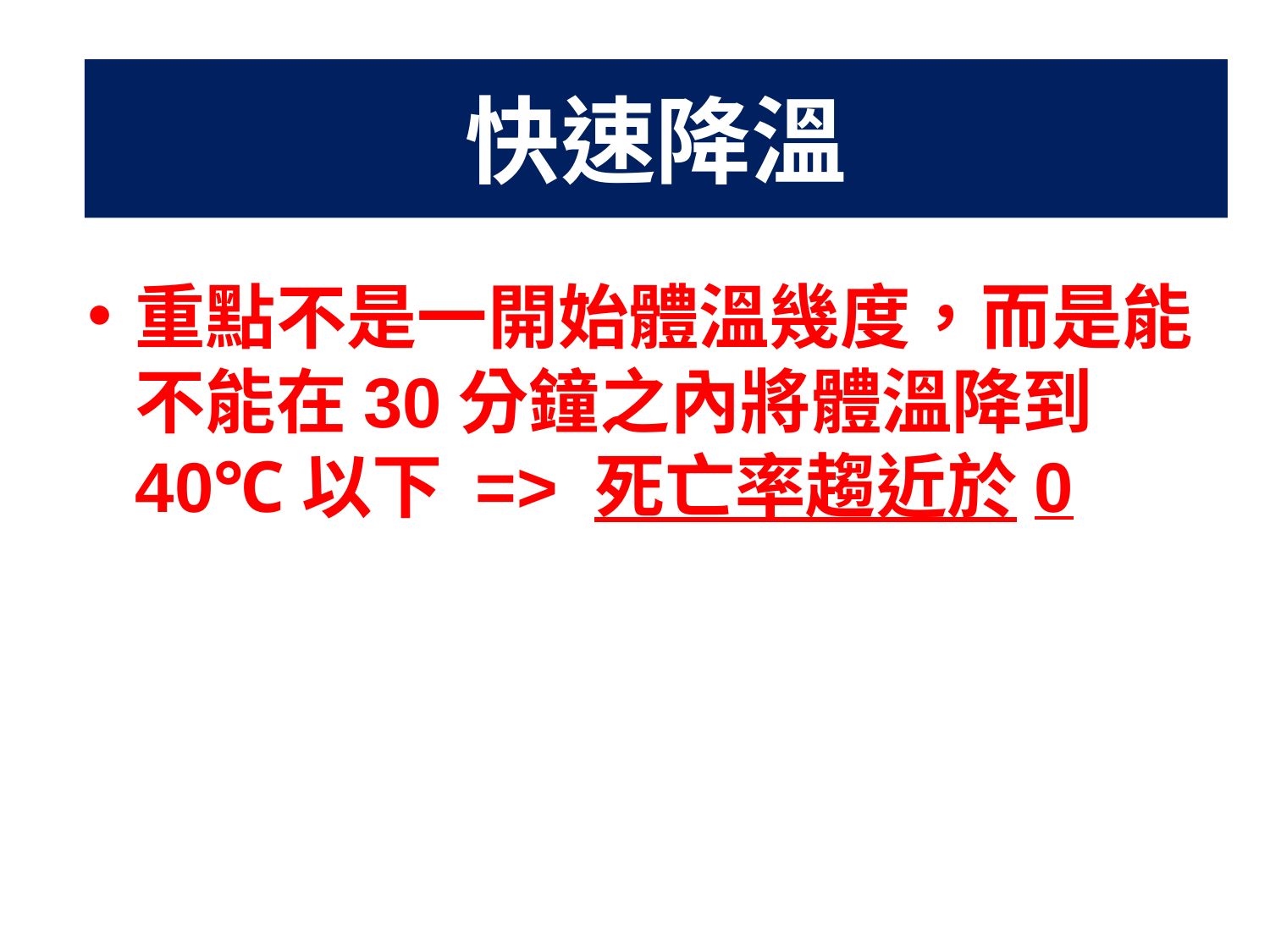

快速降溫
重點不是一開始體溫幾度，而是能不能在30分鐘之內將體溫降到40℃以下 => 死亡率趨近於0